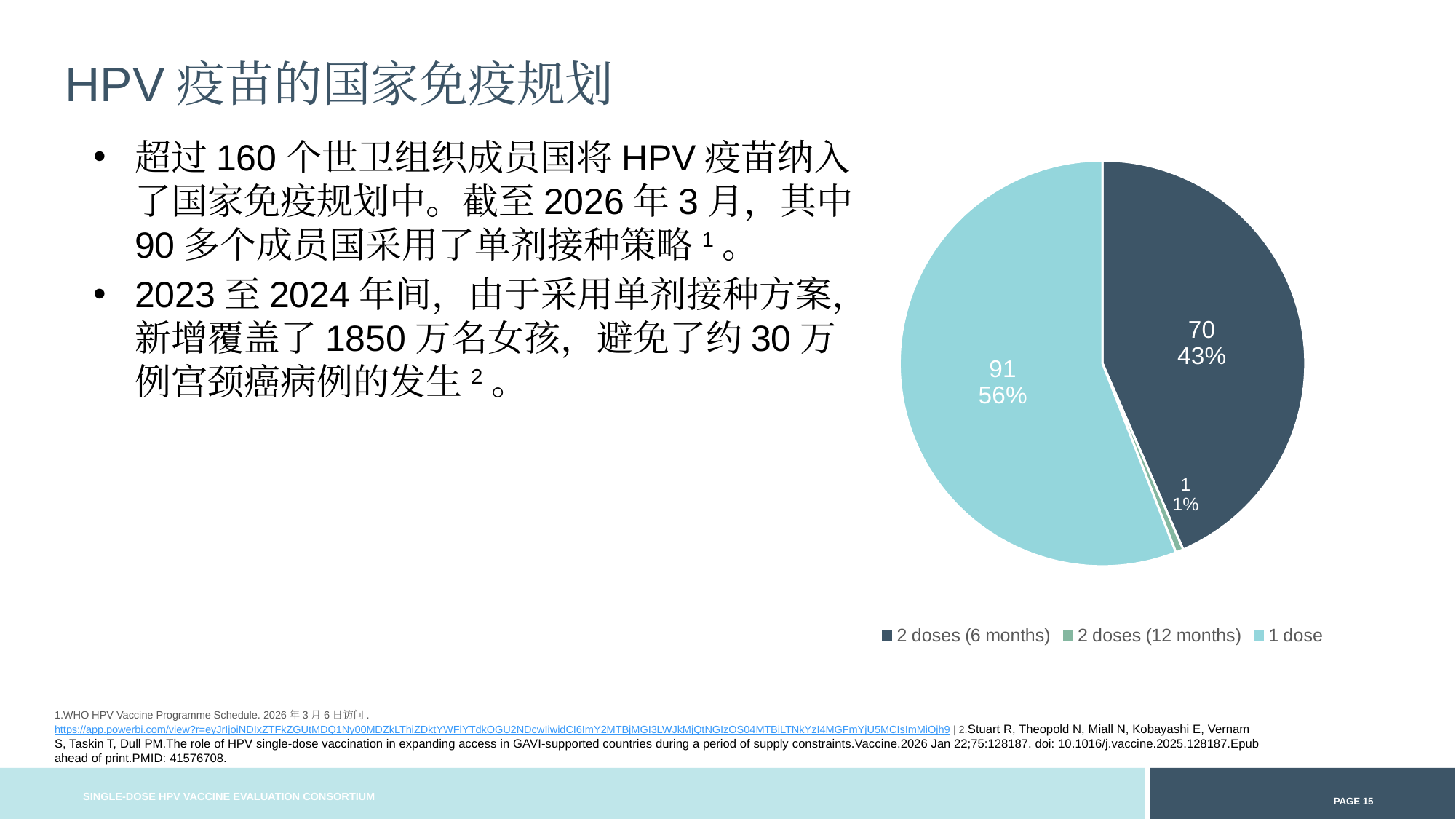

HPV疫苗的国家免疫规划

超过160个世卫组织成员国将HPV疫苗纳入了国家免疫规划中。截至2026年3月，其中90多个成员国采用了单剂接种策略1。
2023至2024年间，由于采用单剂接种方案，新增覆盖了1850万名女孩，避免了约30万例宫颈癌病例的发生2。

### Chart

| Category | Column1 |
|---|---|
| 2 doses (6 months) | 70.0 |
| 2 doses (12 months) | 1.0 |
| 1 dose | 90.0 |
WHO HPV Vaccine Programme Schedule. 2026年3月6日访问.https://app.powerbi.com/view?r=eyJrIjoiNDIxZTFkZGUtMDQ1Ny00MDZkLThiZDktYWFlYTdkOGU2NDcwIiwidCI6ImY2MTBjMGI3LWJkMjQtNGIzOS04MTBiLTNkYzI4MGFmYjU5MCIsImMiOjh9 | 2.Stuart R, Theopold N, Miall N, Kobayashi E, Vernam S, Taskin T, Dull PM.The role of HPV single-dose vaccination in expanding access in GAVI-supported countries during a period of supply constraints.Vaccine.2026 Jan 22;75:128187. doi: 10.1016/j.vaccine.2025.128187.Epub ahead of print.PMID: 41576708.